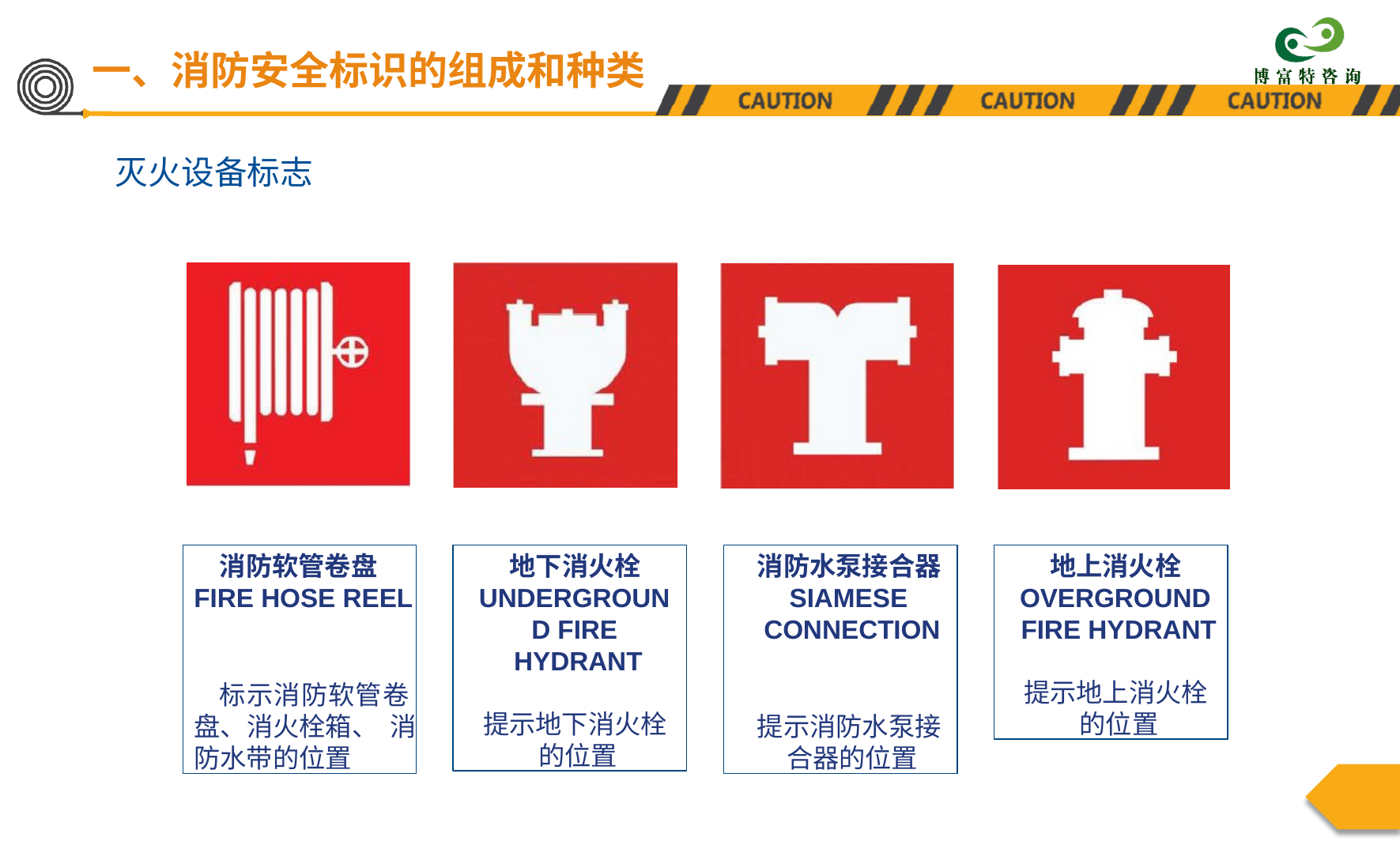

一、消防安全标识的组成和种类
灭火设备标志

消防软管卷盘  FIRE HOSE REEL

标示消防软管卷  盘、消火栓箱、  消防水带的位置
地下消火栓  UNDERGROUN  D FIRE  HYDRANT

提示地下消火栓  的位置
消防水泵接合器  SIAMESE  CONNECTION

提示消防水泵接  合器的位置
地上消火栓  OVERGROUND  FIRE HYDRANT

提示地上消火栓  的位置
12